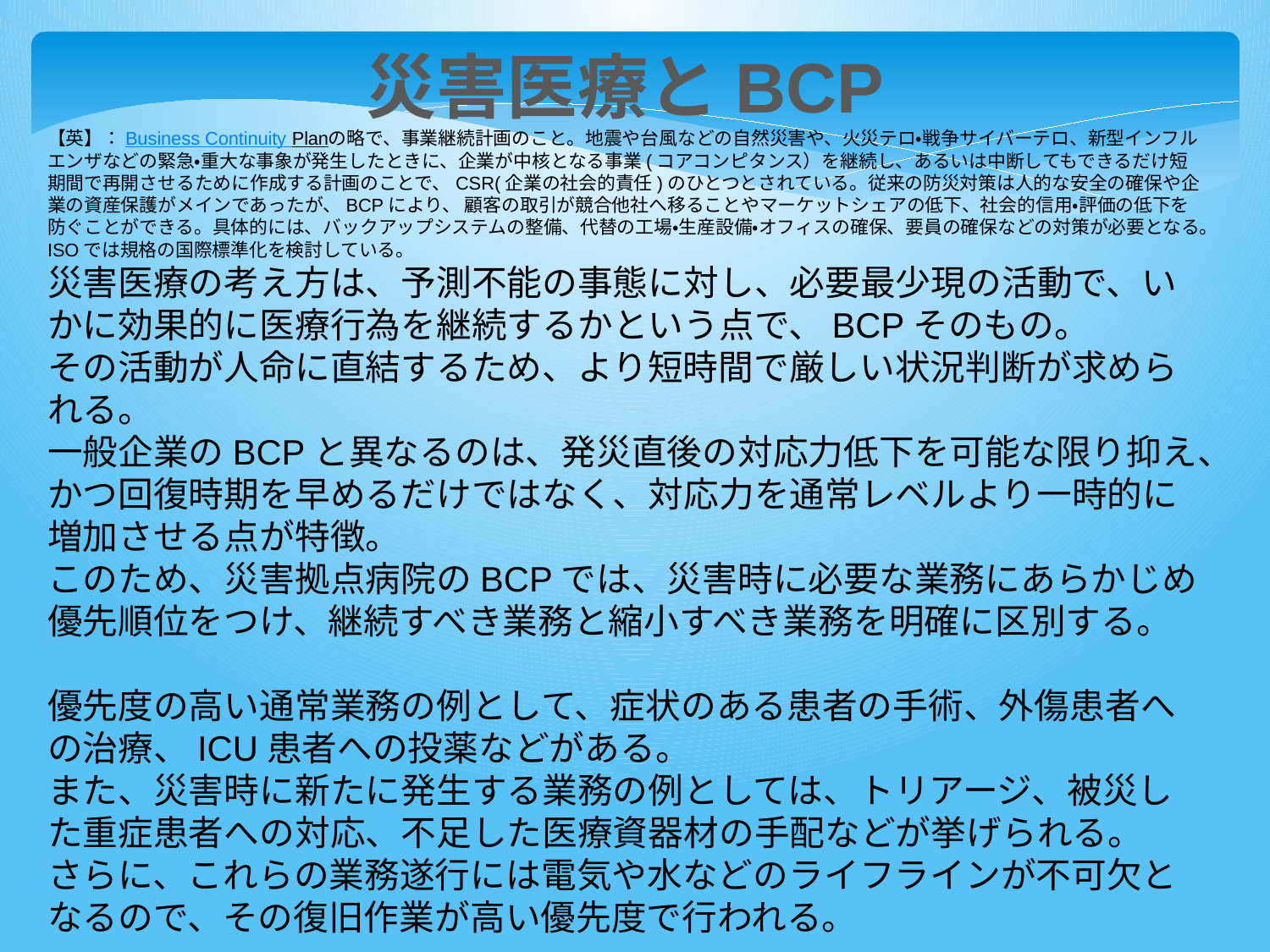

災害医療とBCP
【英】：Business Continuity Planの略で、事業継続計画のこと。地震や台風などの自然災害や、火災テロ・戦争サイバーテロ、新型インフルエンザなどの緊急・重大な事象が発生したときに、企業が中核となる事業(コアコンピタンス）を継続し、あるいは中断してもできるだけ短期間で再開させるために作成する計画のことで、CSR(企業の社会的責任)のひとつとされている。従来の防災対策は人的な安全の確保や企業の資産保護がメインであったが、BCPにより、 顧客の取引が競合他社へ移ることやマーケットシェアの低下、社会的信用・評価の低下を防ぐことができる。具体的には、バックアップシステムの整備、代替の工場・生産設備・オフィスの確保、要員の確保などの対策が必要となる。ISOでは規格の国際標準化を検討している。
災害医療の考え方は、予測不能の事態に対し、必要最少現の活動で、いかに効果的に医療行為を継続するかという点で、BCPそのもの。
その活動が人命に直結するため、より短時間で厳しい状況判断が求められる。
一般企業のBCPと異なるのは、発災直後の対応力低下を可能な限り抑え、かつ回復時期を早めるだけではなく、対応力を通常レベルより一時的に増加させる点が特徴。
このため、災害拠点病院のBCPでは、災害時に必要な業務にあらかじめ優先順位をつけ、継続すべき業務と縮小すべき業務を明確に区別する。

優先度の高い通常業務の例として、症状のある患者の手術、外傷患者への治療、ICU患者への投薬などがある。
また、災害時に新たに発生する業務の例としては、トリアージ、被災した重症患者への対応、不足した医療資器材の手配などが挙げられる。
さらに、これらの業務遂行には電気や水などのライフラインが不可欠となるので、その復旧作業が高い優先度で行われる。